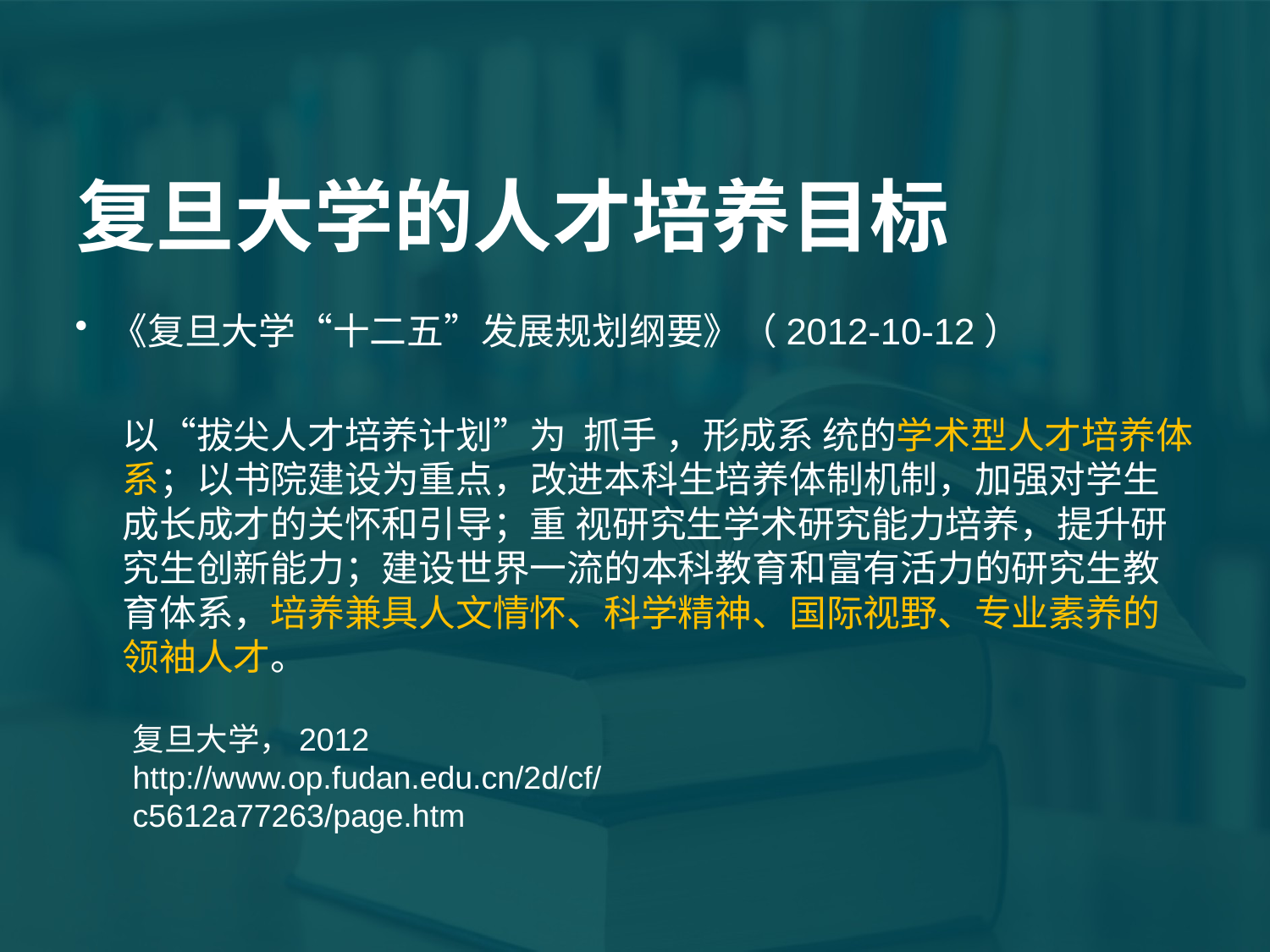

# 复旦大学的人才培养目标
《复旦大学“十二五”发展规划纲要》（2012-10-12）

以“拔尖人才培养计划”为  抓手 ，形成系 统的学术型人才培养体系；以书院建设为重点，改进本科生培养体制机制，加强对学生成长成才的关怀和引导；重 视研究生学术研究能力培养，提升研究生创新能力；建设世界一流的本科教育和富有活力的研究生教育体系，培养兼具人文情怀、科学精神、国际视野、专业素养的领袖人才。
复旦大学，2012
http://www.op.fudan.edu.cn/2d/cf/c5612a77263/page.htm